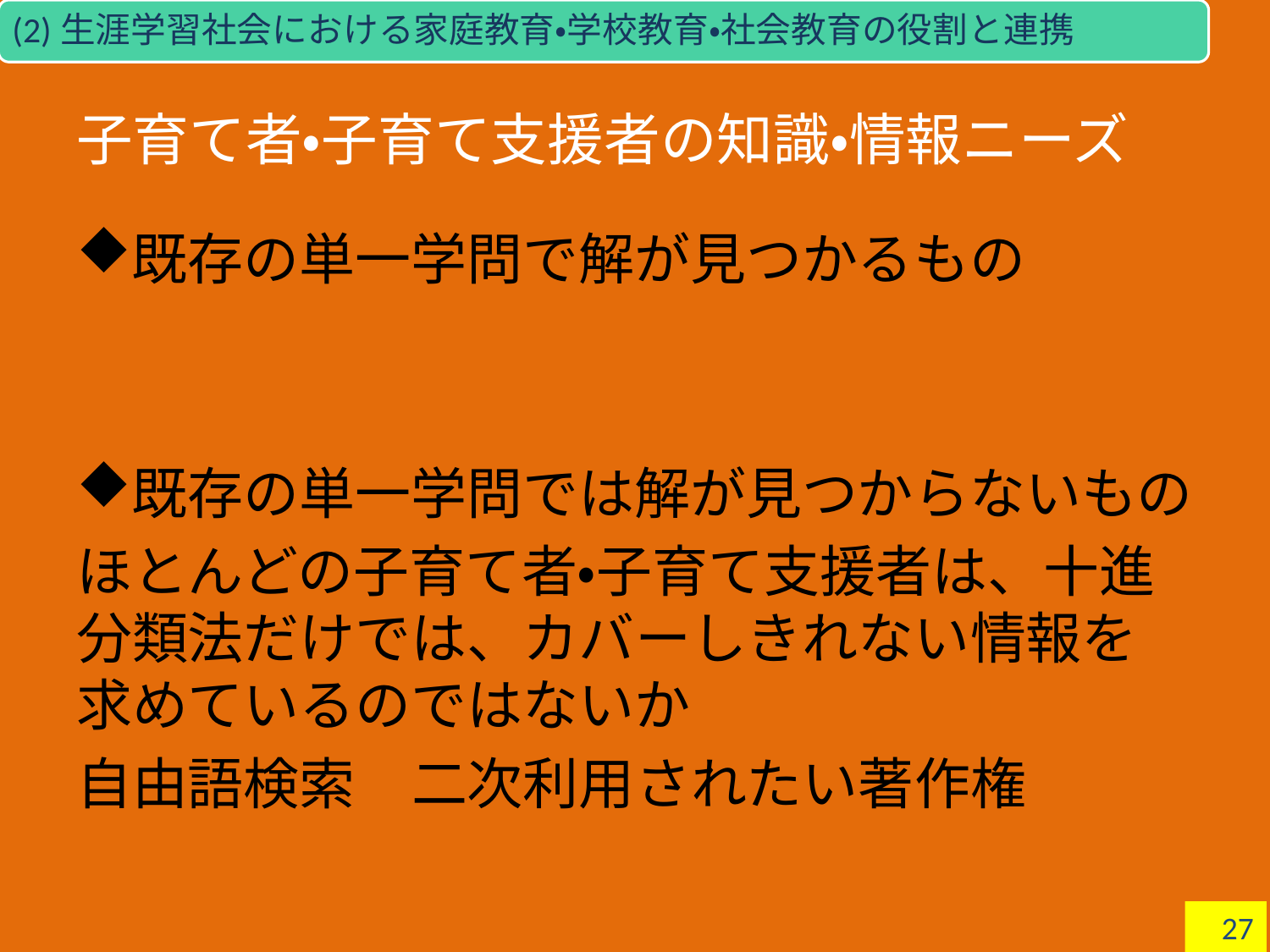

(2)生涯学習社会における家庭教育・学校教育・社会教育の役割と連携
# 子育て者・子育て支援者の知識・情報ニーズ
既存の単一学問で解が見つかるもの

既存の単一学問では解が見つからないもの
ほとんどの子育て者・子育て支援者は、十進分類法だけでは、カバーしきれない情報を求めているのではないか
自由語検索　二次利用されたい著作権
27